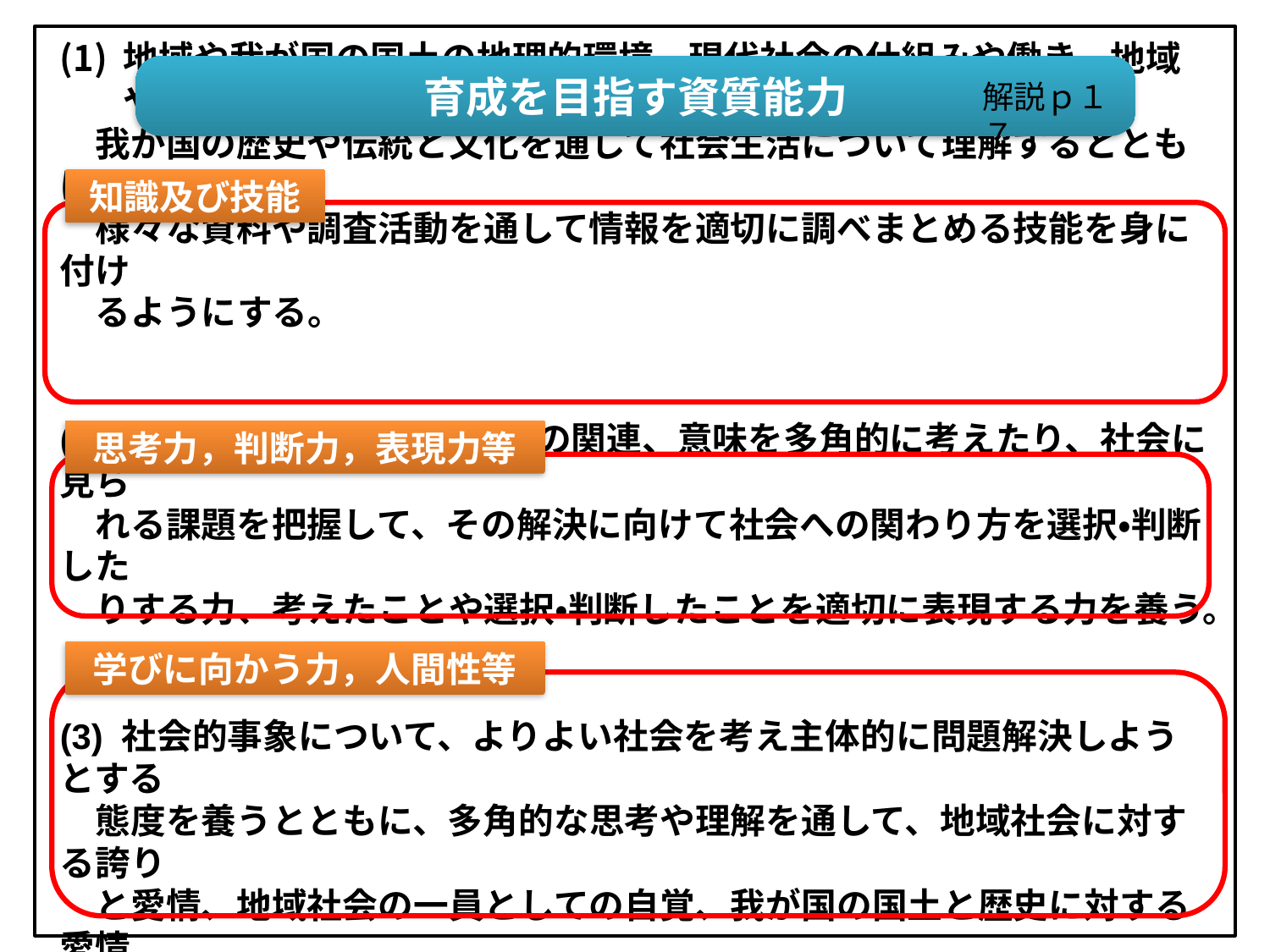

地域や我が国の国土の地理的環境、現代社会の仕組みや働き、地域や
　我が国の歴史や伝統と文化を通して社会生活について理解するとともに、
　様々な資料や調査活動を通して情報を適切に調べまとめる技能を身に付け
　るようにする。

(2)　社会的事象の特色や相互の関連、意味を多角的に考えたり、社会に見ら
　れる課題を把握して、その解決に向けて社会への関わり方を選択・判断した
　りする力、考えたことや選択・判断したことを適切に表現する力を養う。

(3) 社会的事象について、よりよい社会を考え主体的に問題解決しようとする
　態度を養うとともに、多角的な思考や理解を通して、地域社会に対する誇り
　と愛情、地域社会の一員としての自覚、我が国の国土と歴史に対する愛情、
　我が国の将来を担う国民としての自覚、世界の国々の人々と共に生きていく
　ことの大切さについての自覚などを養う。
育成を目指す資質能力
解説ｐ１７
知識及び技能

思考力，判断力，表現力等

学びに向かう力，人間性等